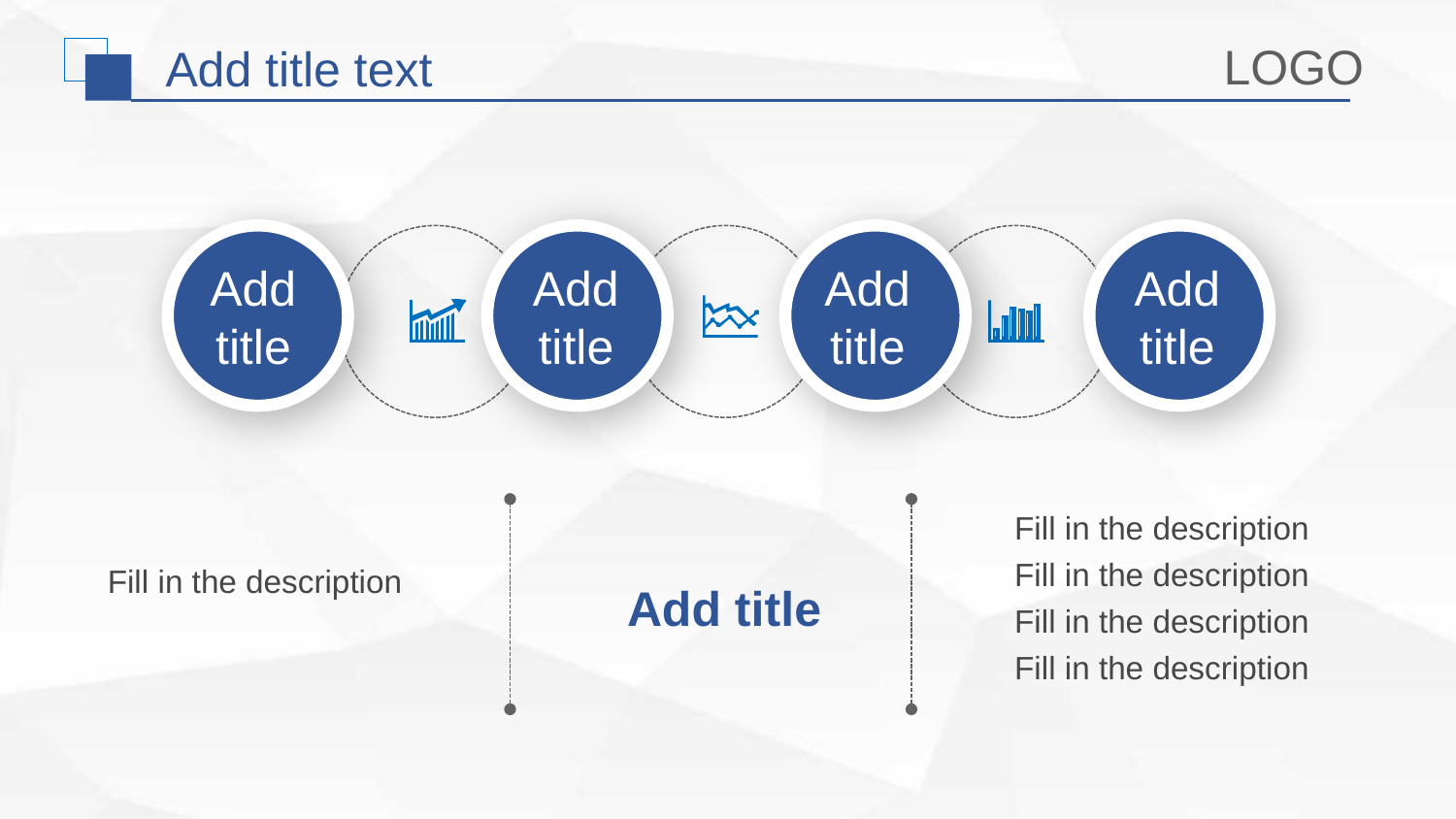

Add
title

Add
title

Add
title

Add
title

Fill in the description
Fill in the description
Fill in the description
Fill in the description
Fill in the description
Add title
延迟符号